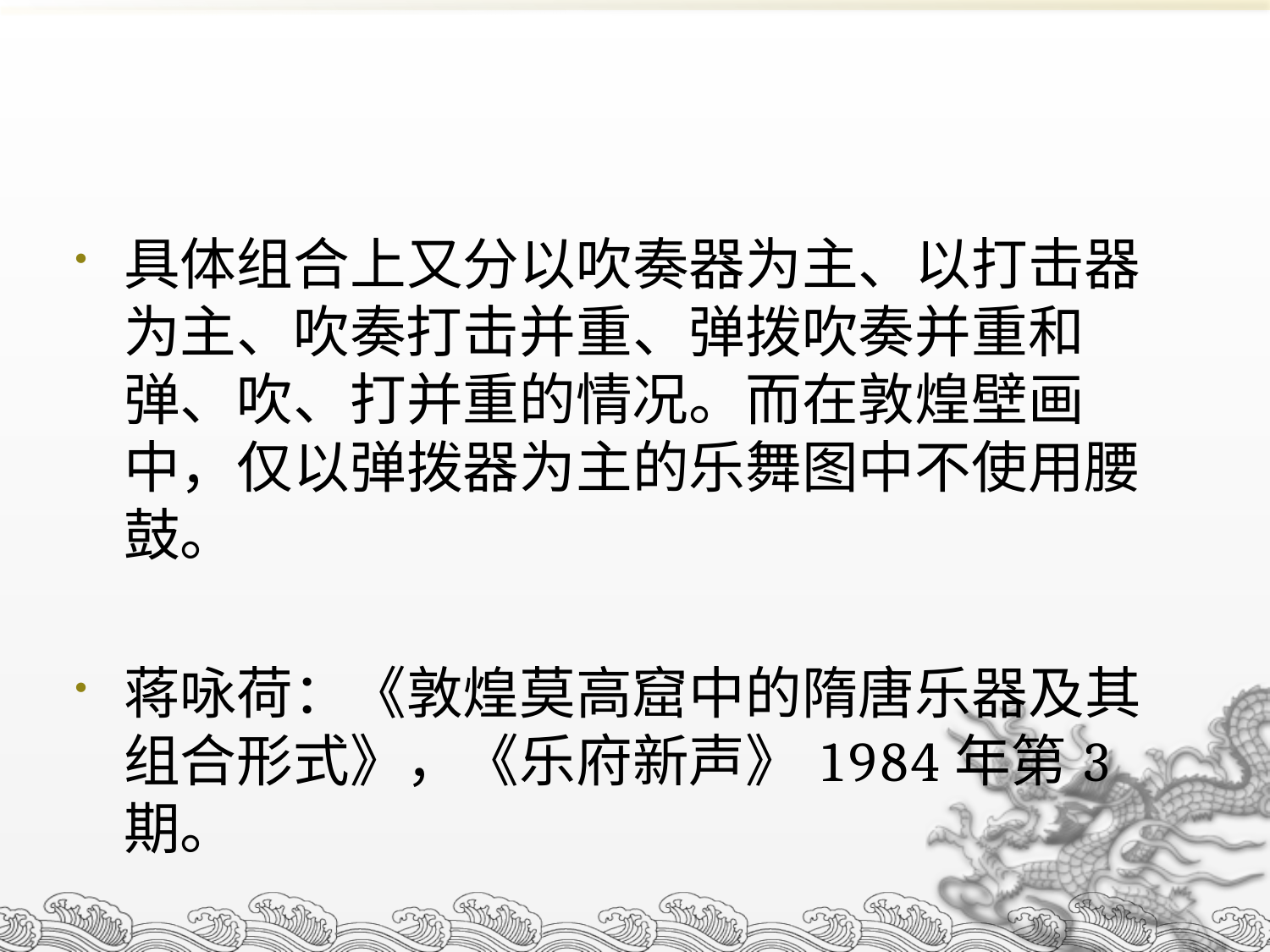

#
具体组合上又分以吹奏器为主、以打击器为主、吹奏打击并重、弹拨吹奏并重和弹、吹、打并重的情况。而在敦煌壁画中，仅以弹拨器为主的乐舞图中不使用腰鼓。

蒋咏荷：《敦煌莫高窟中的隋唐乐器及其组合形式》，《乐府新声》1984年第3期。